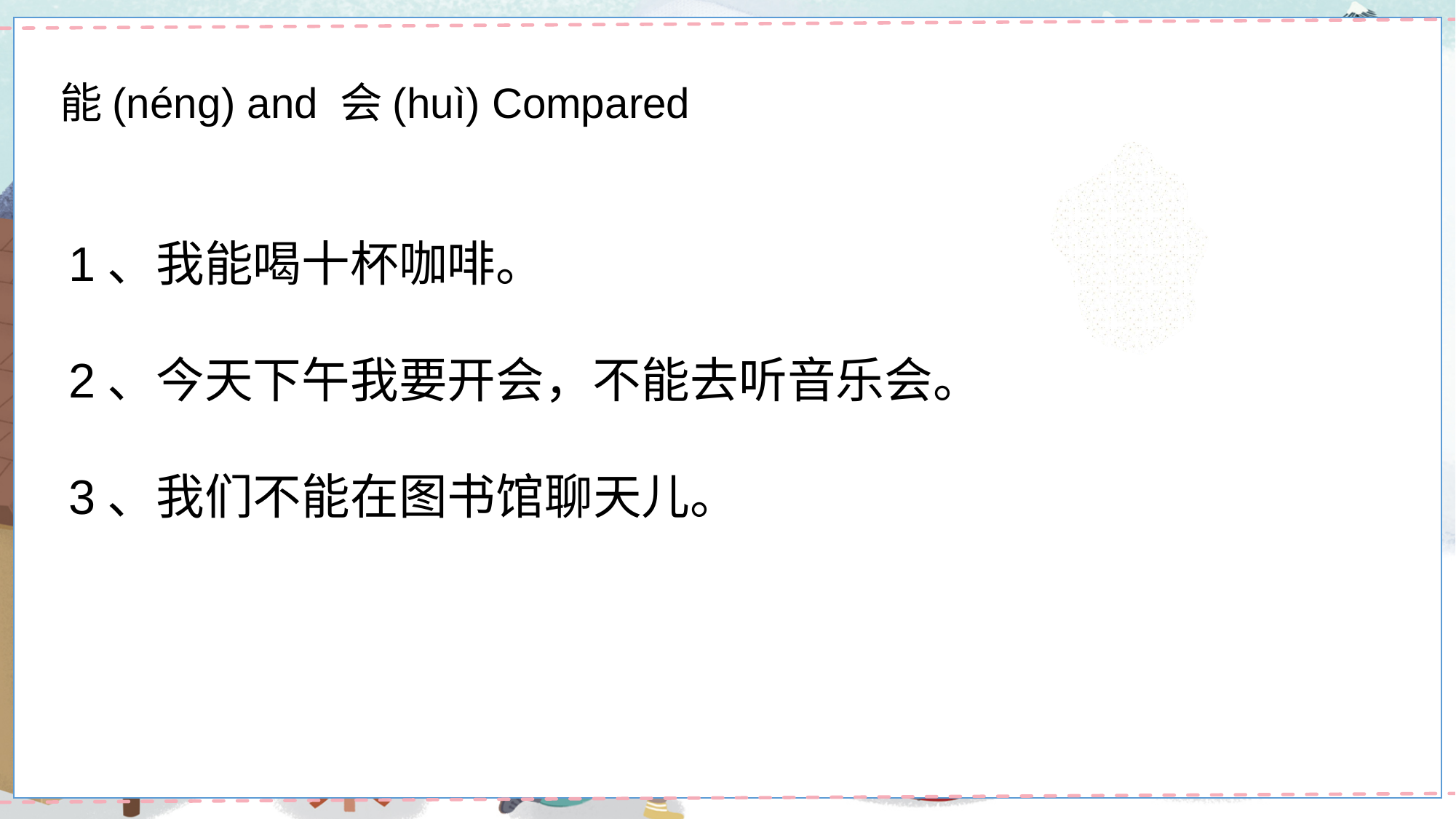

能(néng) and 会(huì) Compared

1、我能喝十杯咖啡。

2、今天下午我要开会，不能去听音乐会。

3、我们不能在图书馆聊天儿。